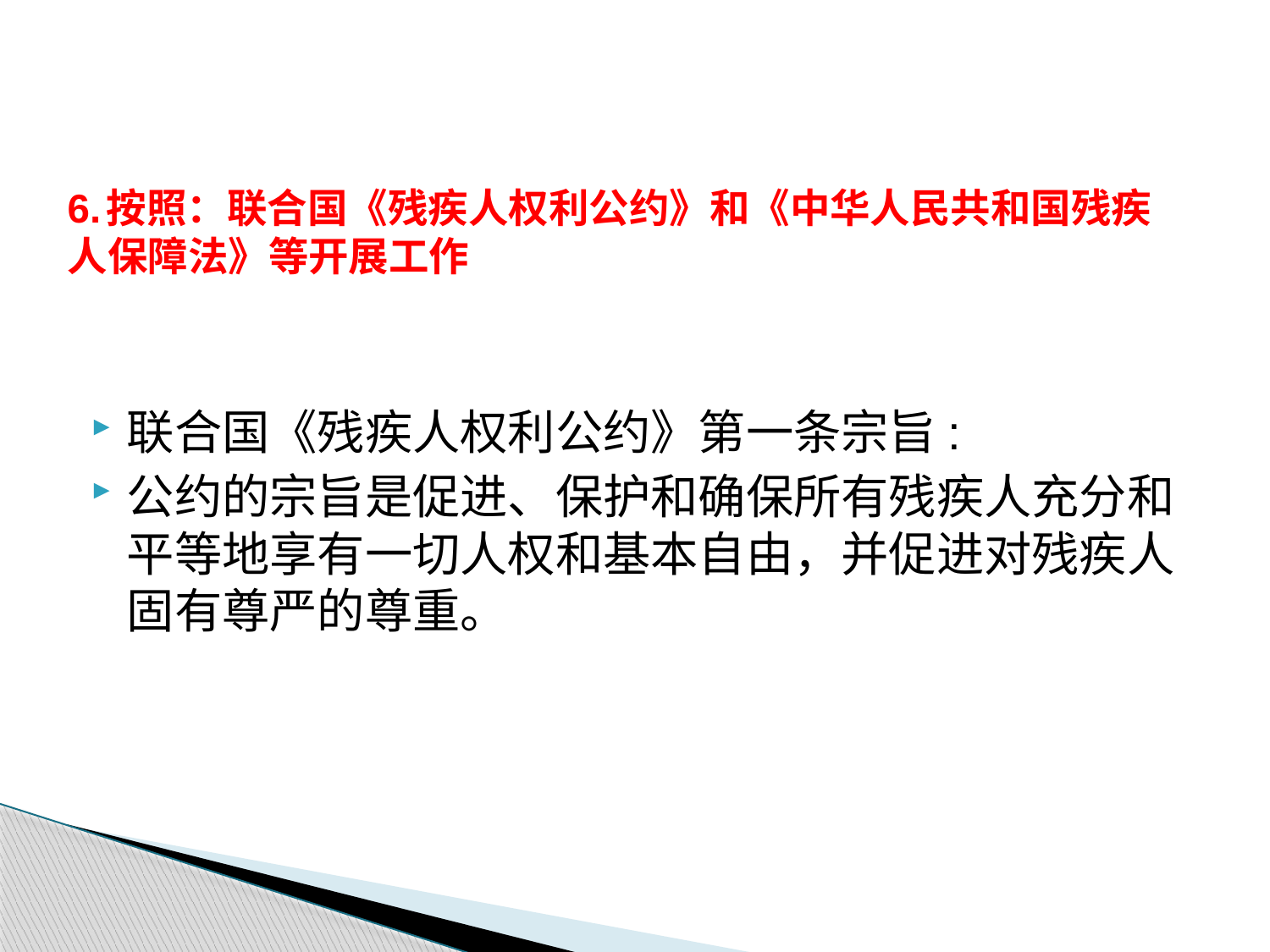

# 6.按照：联合国《残疾人权利公约》和《中华人民共和国残疾人保障法》等开展工作
联合国《残疾人权利公约》第一条宗旨:
公约的宗旨是促进、保护和确保所有残疾人充分和平等地享有一切人权和基本自由，并促进对残疾人固有尊严的尊重。